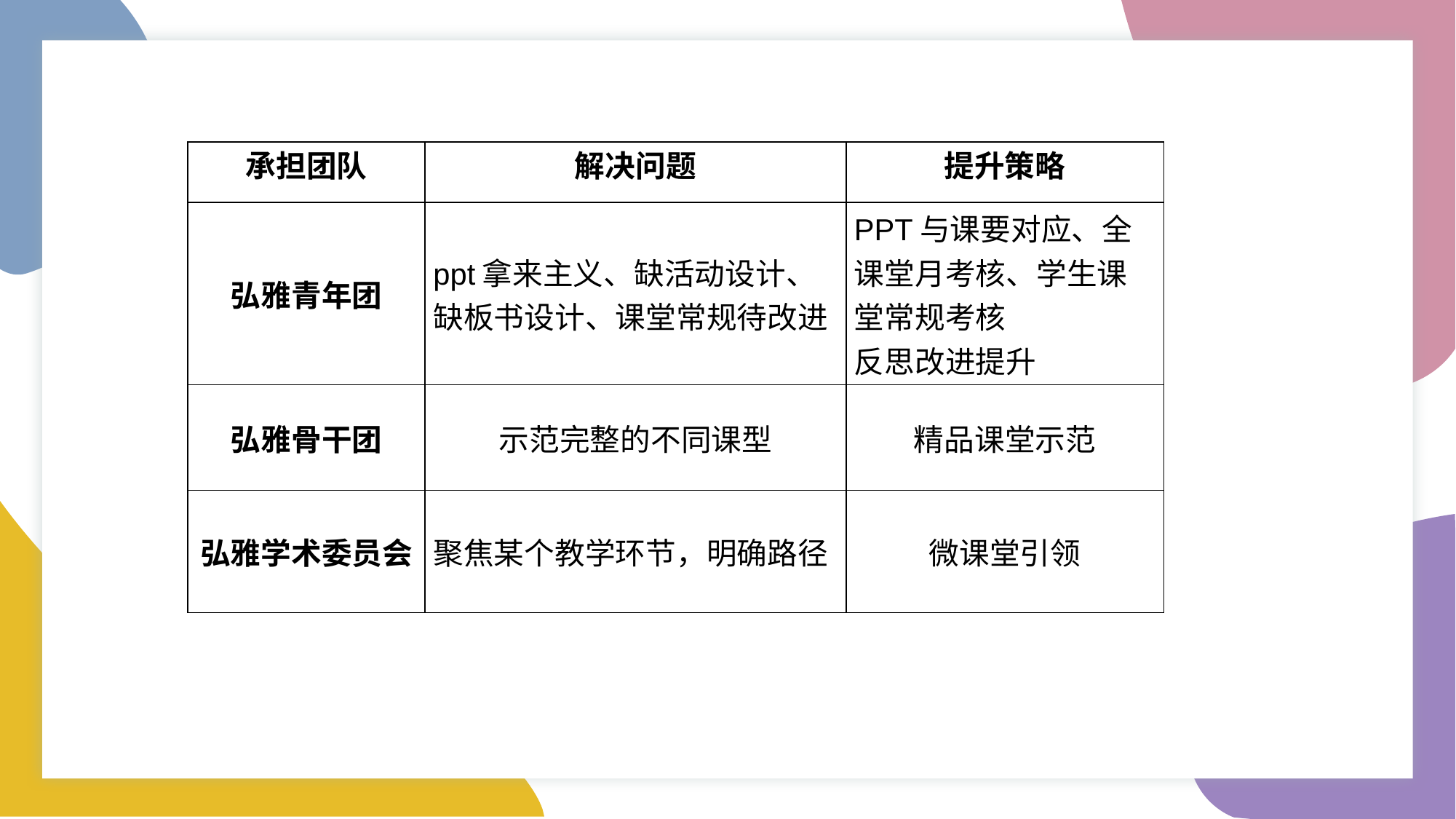

| 承担团队 | 解决问题 | 提升策略 |
| --- | --- | --- |
| 弘雅青年团 | ppt拿来主义、缺活动设计、缺板书设计、课堂常规待改进 | PPT与课要对应、全课堂月考核、学生课堂常规考核 反思改进提升 |
| 弘雅骨干团 | 示范完整的不同课型 | 精品课堂示范 |
| 弘雅学术委员会 | 聚焦某个教学环节，明确路径 | 微课堂引领 |